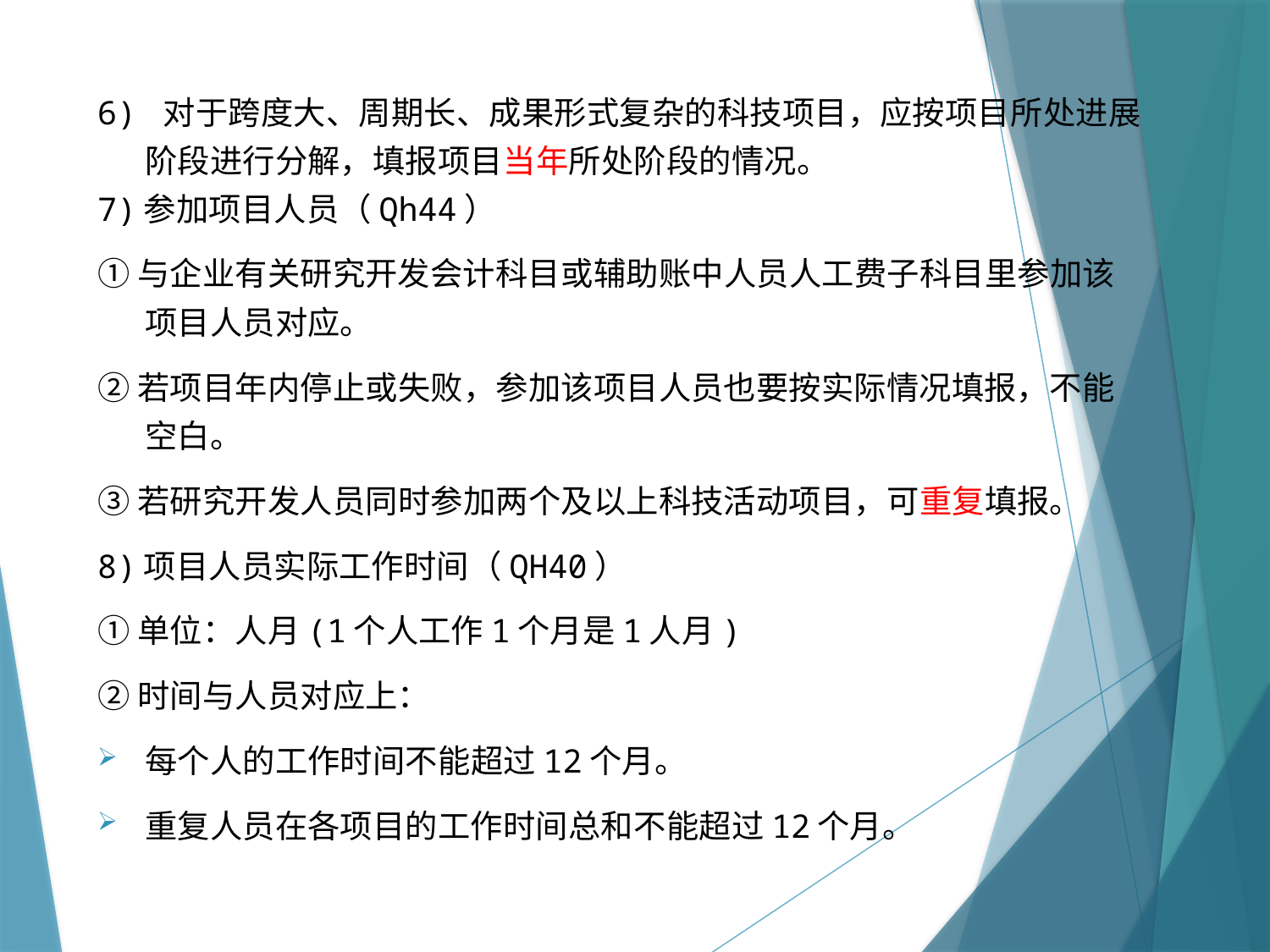

6) 对于跨度大、周期长、成果形式复杂的科技项目，应按项目所处进展阶段进行分解，填报项目当年所处阶段的情况。
7)参加项目人员（Qh44）
①与企业有关研究开发会计科目或辅助账中人员人工费子科目里参加该项目人员对应。
②若项目年内停止或失败，参加该项目人员也要按实际情况填报，不能空白。
③若研究开发人员同时参加两个及以上科技活动项目，可重复填报。
8)项目人员实际工作时间（QH40）
①单位：人月(1个人工作1个月是1人月)
②时间与人员对应上：
每个人的工作时间不能超过12个月。
重复人员在各项目的工作时间总和不能超过12个月。